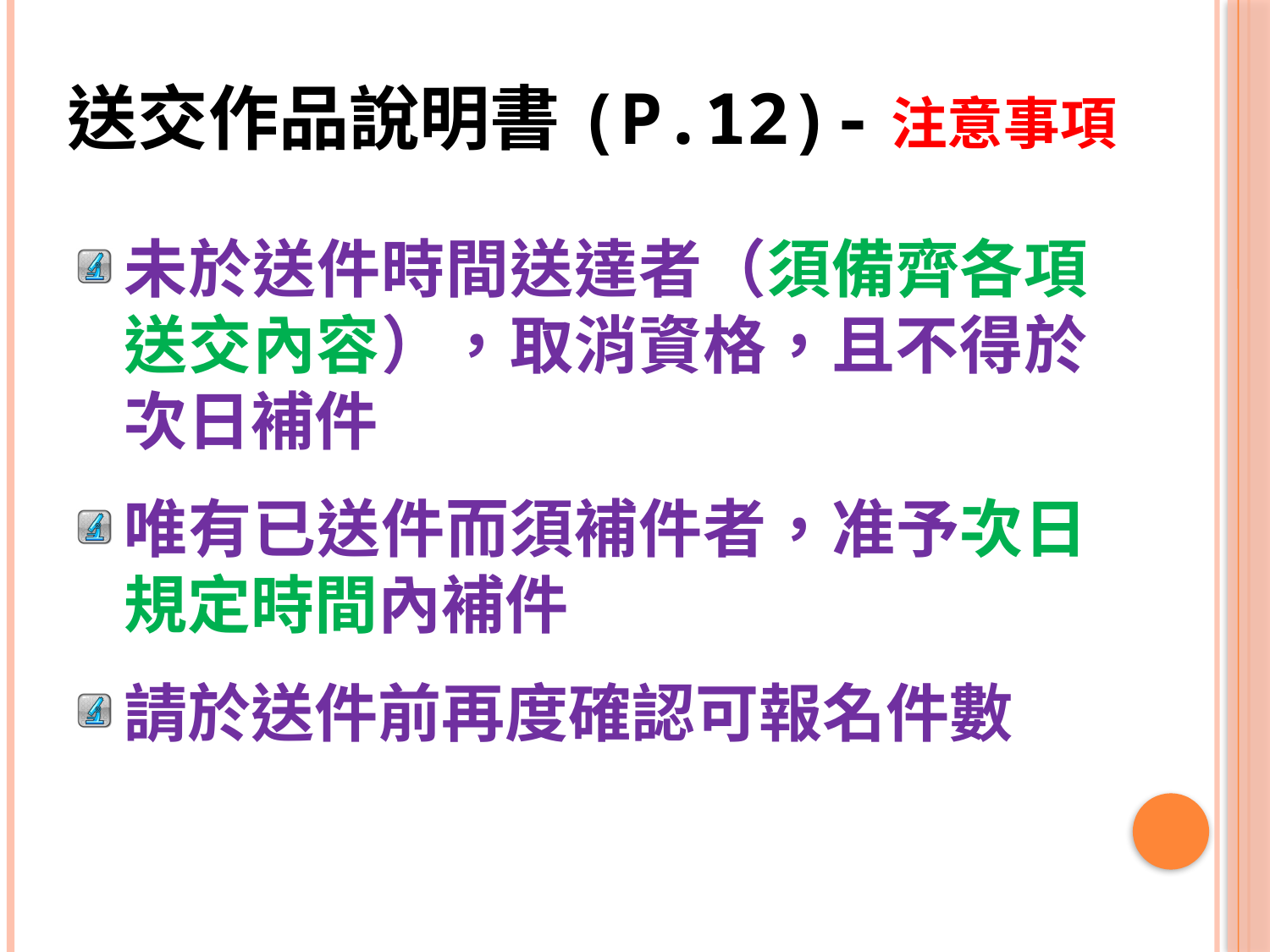

# 送交作品說明書(P.12)-注意事項
未於送件時間送達者（須備齊各項送交內容），取消資格，且不得於次日補件
唯有已送件而須補件者，准予次日規定時間內補件
請於送件前再度確認可報名件數